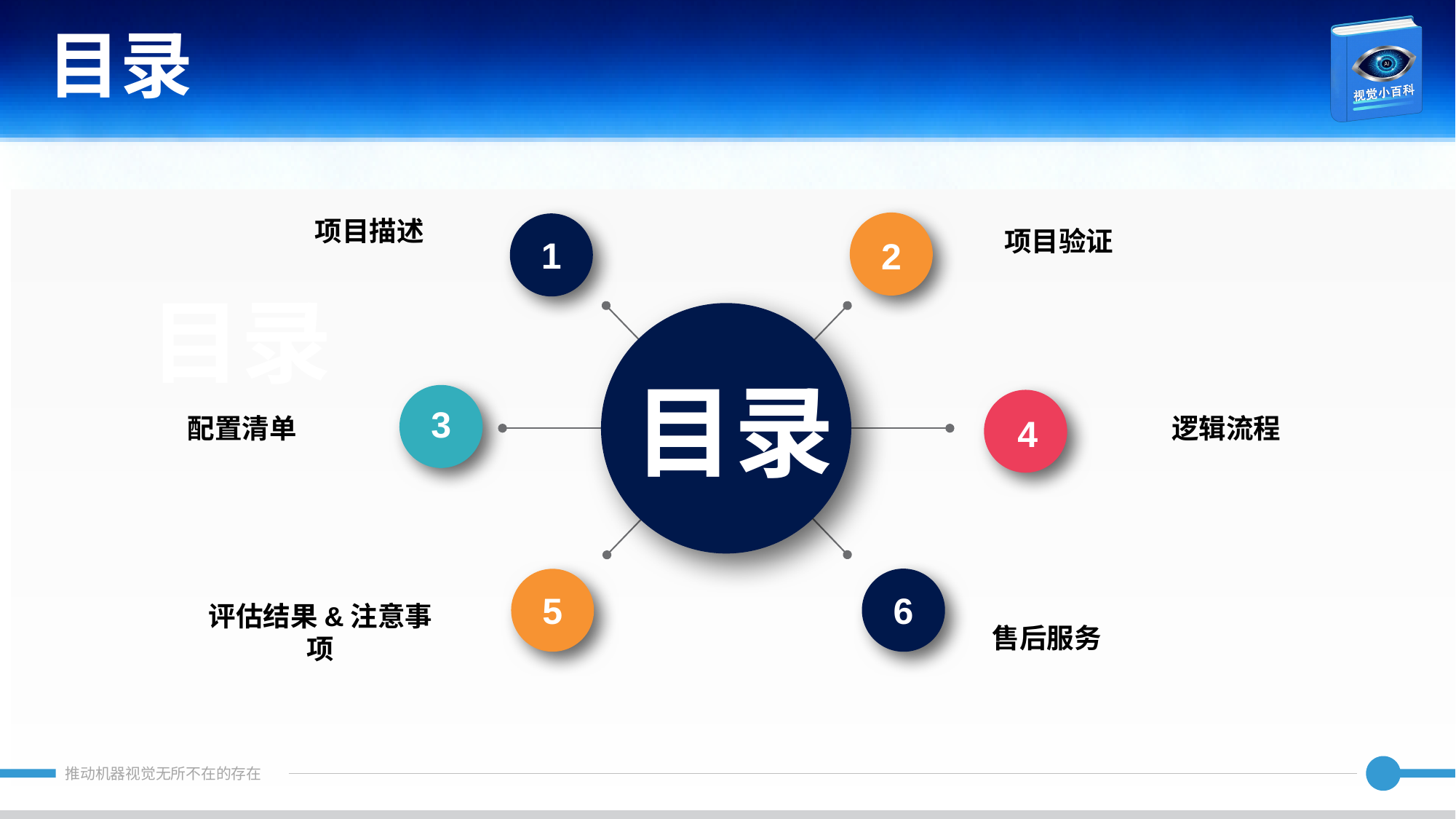

目录
项目描述

项目验证
1
2
2
目录

目录
目录

3
3
4
配置清单
逻辑流程
4

5
6
评估结果&注意事项
售后服务
2